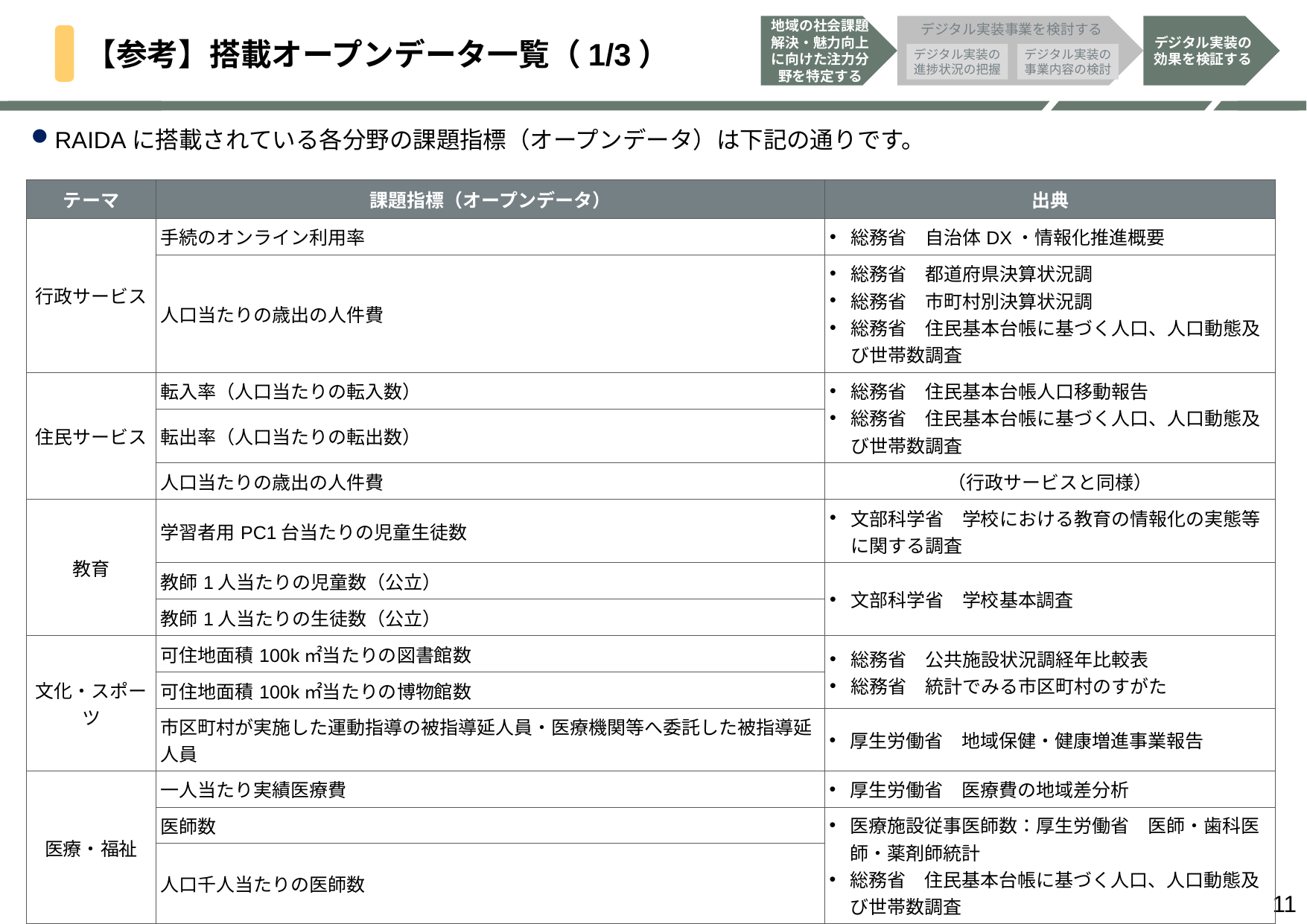

地域の社会課題
解決・魅力向上
に向けた注力分野を特定する
デジタル実装の
効果を検証する
デジタル実装事業を検討する
デジタル実装の
進捗状況の把握
デジタル実装の
事業内容の検討
# 【参考】搭載オープンデータ一覧（1/3）
RAIDAに搭載されている各分野の課題指標（オープンデータ）は下記の通りです。
| テーマ | 課題指標（オープンデータ） | 出典 |
| --- | --- | --- |
| 行政サービス | 手続のオンライン利用率 | 総務省　自治体DX・情報化推進概要 |
|  | 人口当たりの歳出の人件費 | 総務省　都道府県決算状況調 総務省　市町村別決算状況調 総務省　住民基本台帳に基づく人口、人口動態及び世帯数調査 |
| 住民サービス | 転入率（人口当たりの転入数） | 総務省　住民基本台帳人口移動報告 総務省　住民基本台帳に基づく人口、人口動態及び世帯数調査 |
|  | 転出率（人口当たりの転出数） |  |
|  | 人口当たりの歳出の人件費 | （行政サービスと同様） |
| 教育 | 学習者用PC1台当たりの児童生徒数 | 文部科学省　学校における教育の情報化の実態等に関する調査 |
|  | 教師1人当たりの児童数（公立） | 文部科学省　学校基本調査 |
|  | 教師1人当たりの生徒数（公立） |  |
| 文化・スポーツ | 可住地面積100k㎡当たりの図書館数 | 総務省　公共施設状況調経年比較表 総務省　統計でみる市区町村のすがた |
|  | 可住地面積100k㎡当たりの博物館数 |  |
|  | 市区町村が実施した運動指導の被指導延人員・医療機関等へ委託した被指導延人員 | 厚生労働省　地域保健・健康増進事業報告 |
| 医療・福祉 | 一人当たり実績医療費 | 厚生労働省　医療費の地域差分析 |
|  | 医師数 | 医療施設従事医師数：厚生労働省　医師・歯科医師・薬剤師統計 総務省　住民基本台帳に基づく人口、人口動態及び世帯数調査 |
|  | 人口千人当たりの医師数 |  |
11